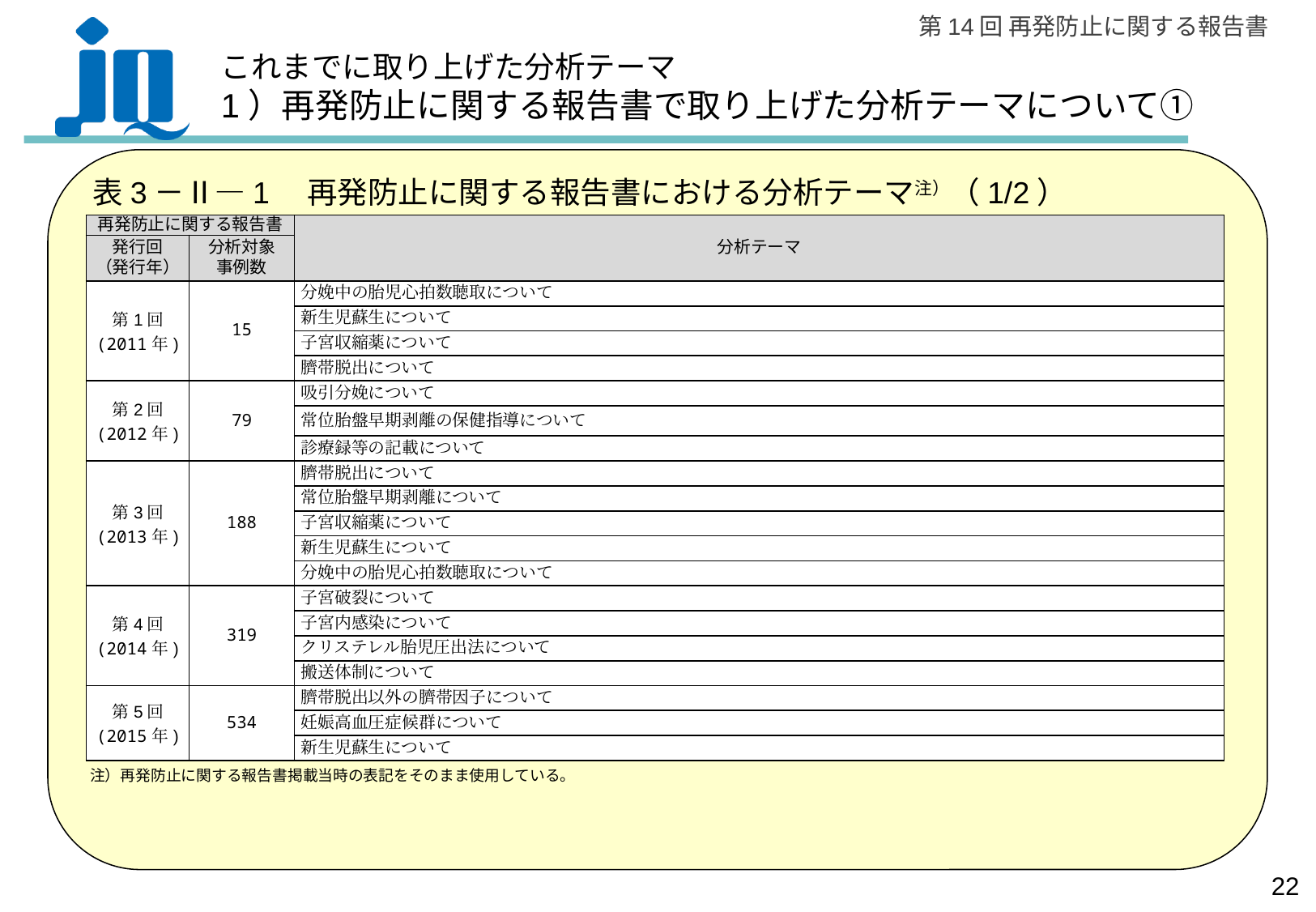

これまでに取り上げた分析テーマ
1）再発防止に関する報告書で取り上げた分析テーマについて①

表3－Ⅱ―1　再発防止に関する報告書における分析テーマ注）（1/2）
| 再発防止に関する報告書 |  | 分析テーマ |
| --- | --- | --- |
| 発行回 （発行年） | 分析対象 事例数 |  |
| 第1回 (2011年) | 15 | 分娩中の胎児心拍数聴取について |
|  |  | 新生児蘇生について |
|  |  | 子宮収縮薬について |
|  |  | 臍帯脱出について |
| 第2回 (2012年) | 79 | 吸引分娩について |
|  |  | 常位胎盤早期剥離の保健指導について |
|  |  | 診療録等の記載について |
| 第3回 (2013年) | 188 | 臍帯脱出について |
|  |  | 常位胎盤早期剥離について |
|  |  | 子宮収縮薬について |
|  |  | 新生児蘇生について |
|  |  | 分娩中の胎児心拍数聴取について |
| 第4回 (2014年) | 319 | 子宮破裂について |
|  |  | 子宮内感染について |
|  |  | クリステレル胎児圧出法について |
|  |  | 搬送体制について |
| 第5回 (2015年) | 534 | 臍帯脱出以外の臍帯因子について |
|  |  | 妊娠高血圧症候群について |
|  |  | 新生児蘇生について |
注）再発防止に関する報告書掲載当時の表記をそのまま使用している。
22